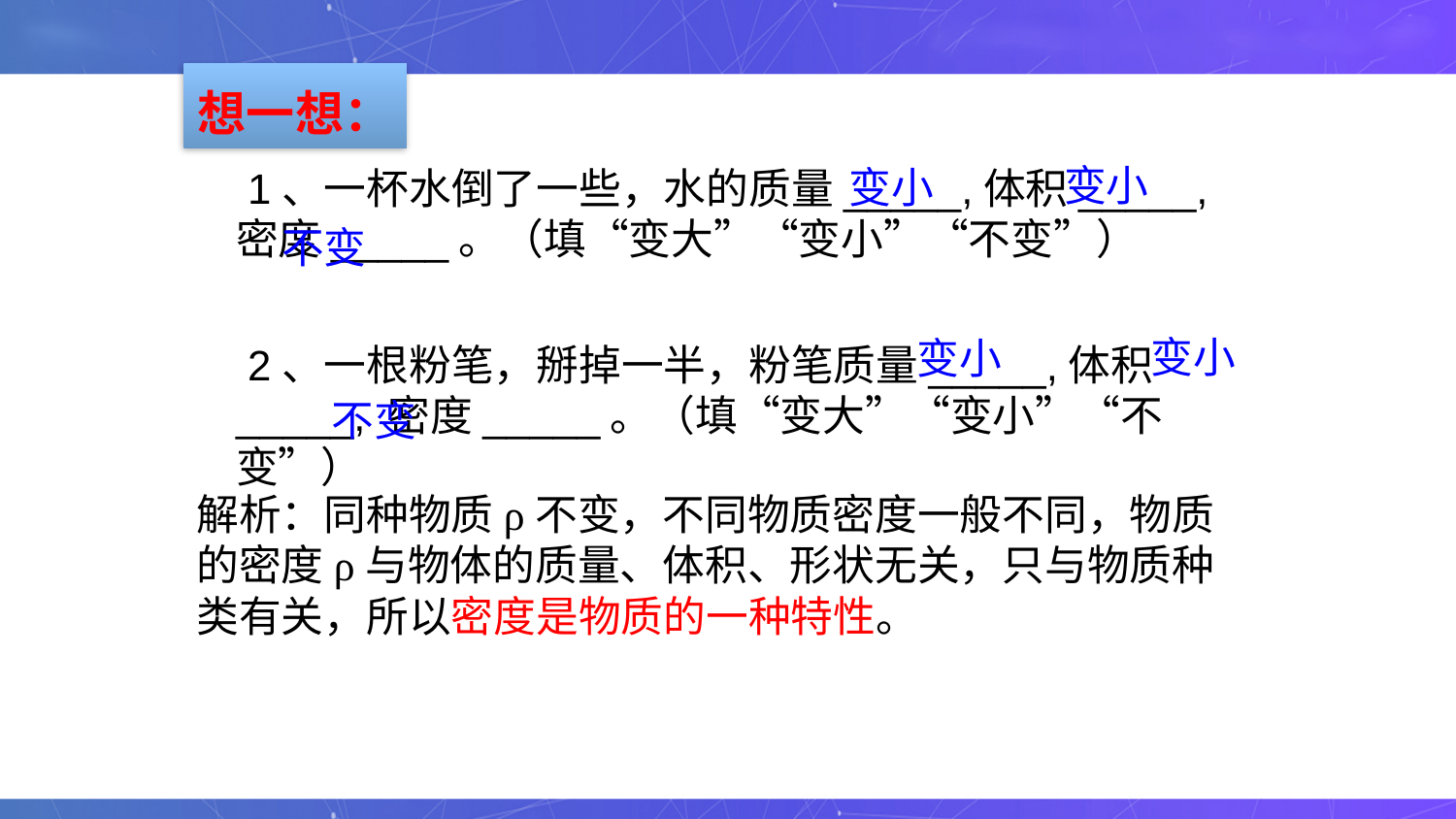

想一想：
变小
变小
 1、一杯水倒了一些，水的质量_____,体积_____, 密度_____。（填“变大”“变小”“不变”）
不变
变小
变小
 2、一根粉笔，掰掉一半，粉笔质量_____,体积_____, 密度_____。（填“变大”“变小”“不变”）
不变
解析：同种物质ρ不变，不同物质密度一般不同，物质的密度ρ与物体的质量、体积、形状无关，只与物质种类有关，所以密度是物质的一种特性。